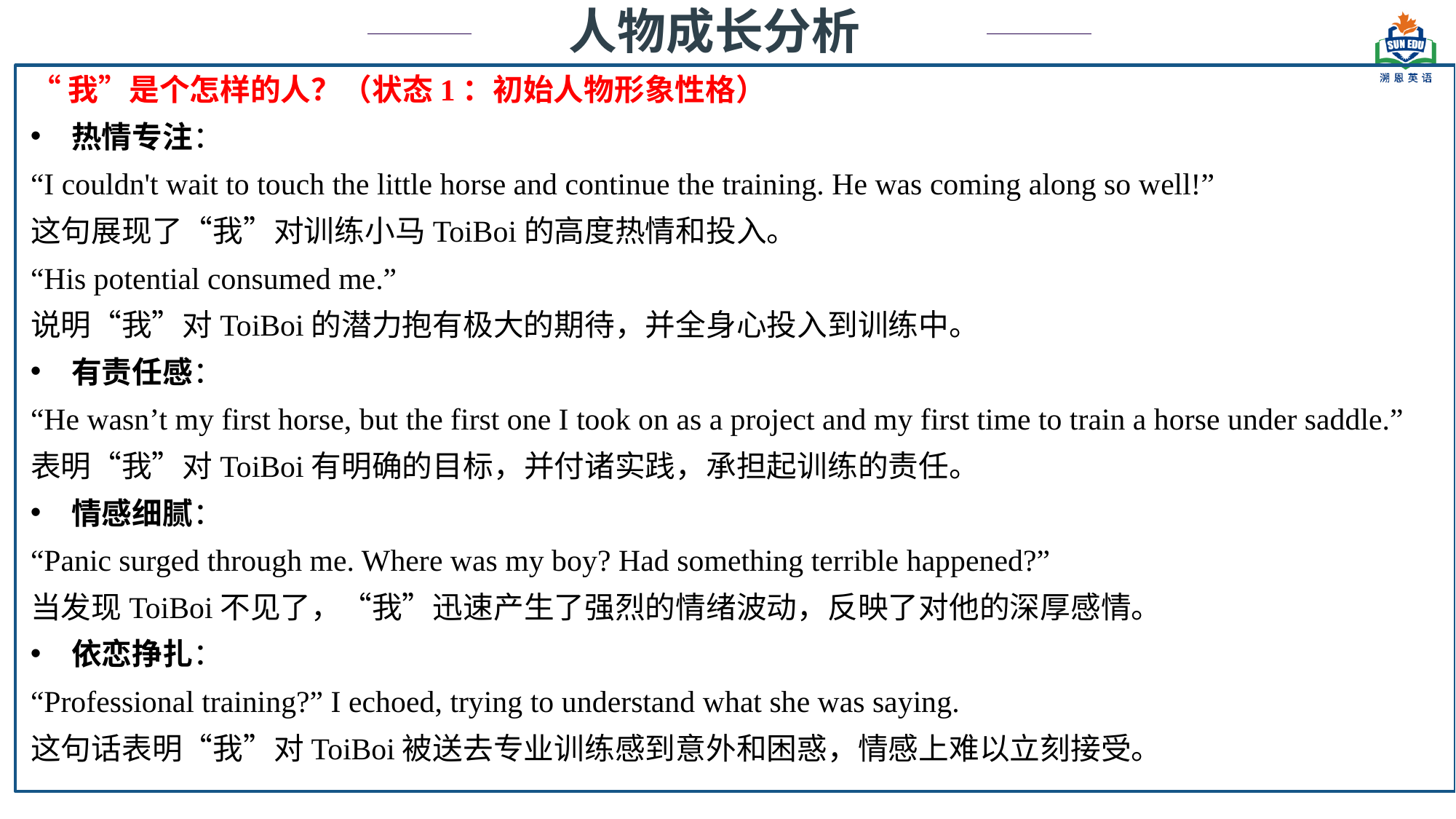

人物成长分析
“我”是个怎样的人？（状态1：初始人物形象性格）
热情专注：
“I couldn't wait to touch the little horse and continue the training. He was coming along so well!”
这句展现了“我”对训练小马ToiBoi的高度热情和投入。
“His potential consumed me.”
说明“我”对ToiBoi的潜力抱有极大的期待，并全身心投入到训练中。
有责任感：
“He wasn’t my first horse, but the first one I took on as a project and my first time to train a horse under saddle.”
表明“我”对ToiBoi有明确的目标，并付诸实践，承担起训练的责任。
情感细腻：
“Panic surged through me. Where was my boy? Had something terrible happened?”
当发现ToiBoi不见了，“我”迅速产生了强烈的情绪波动，反映了对他的深厚感情。
依恋挣扎：
“Professional training?” I echoed, trying to understand what she was saying.
这句话表明“我”对ToiBoi被送去专业训练感到意外和困惑，情感上难以立刻接受。